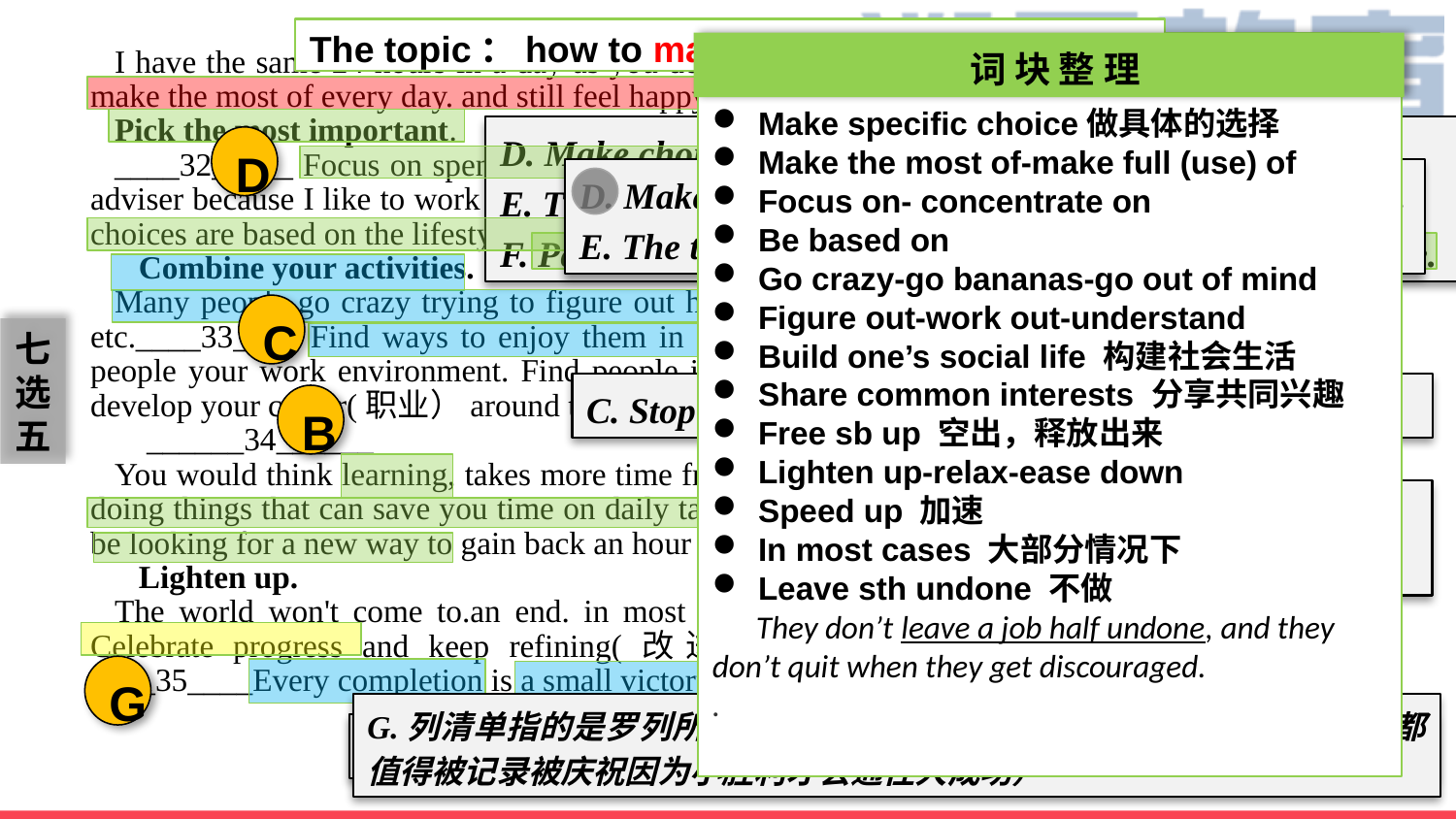

The topic：how to make the most of every day.
词 块 整 理

I have the same 24 hours in a day as you do, but 1 have made specific choice that allow me to make the most of every day. and still feel happy and relaxed._____31____
Pick the most important.
____32_____ Focus on spending time that for you is fun and productive. 1 chose the life of an adviser because I like to work with companies, but don't want the life of a big company CEO. My choices are based on the lifestyle 1 want.
   Combine your activities.
Many people go crazy trying to figure out how to spend time with friends, family, work, play, etc.____33____ Find ways to enjoy them in a combined manner. Build your social life around people your work environment. Find people in your company who share common interests and develop your career(职业）around the people and activities you love.
    ______34______
You would think learning, takes more time from you, but actually there are always new ways of doing things that can save you time on daily tasks, freeing you up for the most important. Always be looking for a new way to gain back an hour here or there.
   Lighten up.
The world won't come to.an end. in most cases just because you left a few things undone. Celebrate progress and keep refining(改进）toward a happy productive existence.    ____35____Every completion is a small victory that adds up in a big way.
F

Make specific choice做具体的选择
Make the most of-make full (use) of
Focus on- concentrate on
Be based on
Go crazy-go bananas-go out of mind
Figure out-work out-understand
Build one’s social life 构建社会生活
Share common interests 分享共同兴趣
Free sb up 空出，释放出来
Lighten up-relax-ease down
Speed up 加速
In most cases 大部分情况下
Leave sth undone 不做
      They don’t leave a job half undone, and they don’t quit when they get discouraged.
.

D. Make choices about what is meaningful in your life.
E. The things you do well usually give you greater joy.
F. Perhaps these tips will help you make the most of your time.
D

D. Make choices about what is meaningful in your life.
E. The things you do well usually give you greater joy.

C
七
选
五

C. Stop trying to balance time between them all.

B

A. Speed up.
B. Be an active learner.

G

G.列清单指的是罗列所要做的具体事件.（重要性：每个小目标的完成都值得被记录被庆祝因为小胜利才会通往大成功）
G. This is why making lists is important in any productivity handbook.